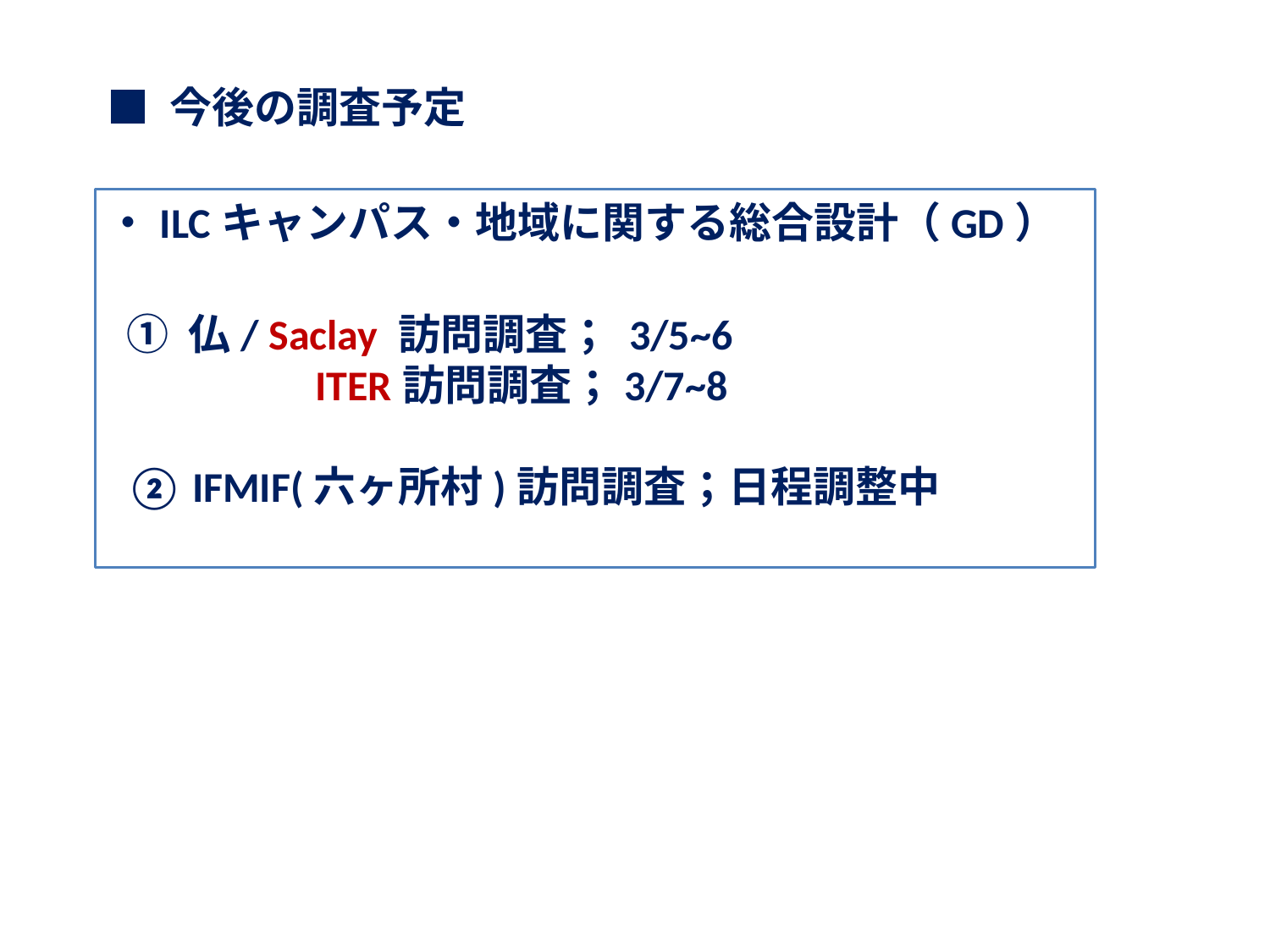

■ 今後の調査予定
・ILCキャンパス・地域に関する総合設計（GD）

  ① 仏/ Saclay 訪問調査； 3/5~6
　　　  　 ITER訪問調査；3/7~8

  ② IFMIF(六ヶ所村)訪問調査；日程調整中